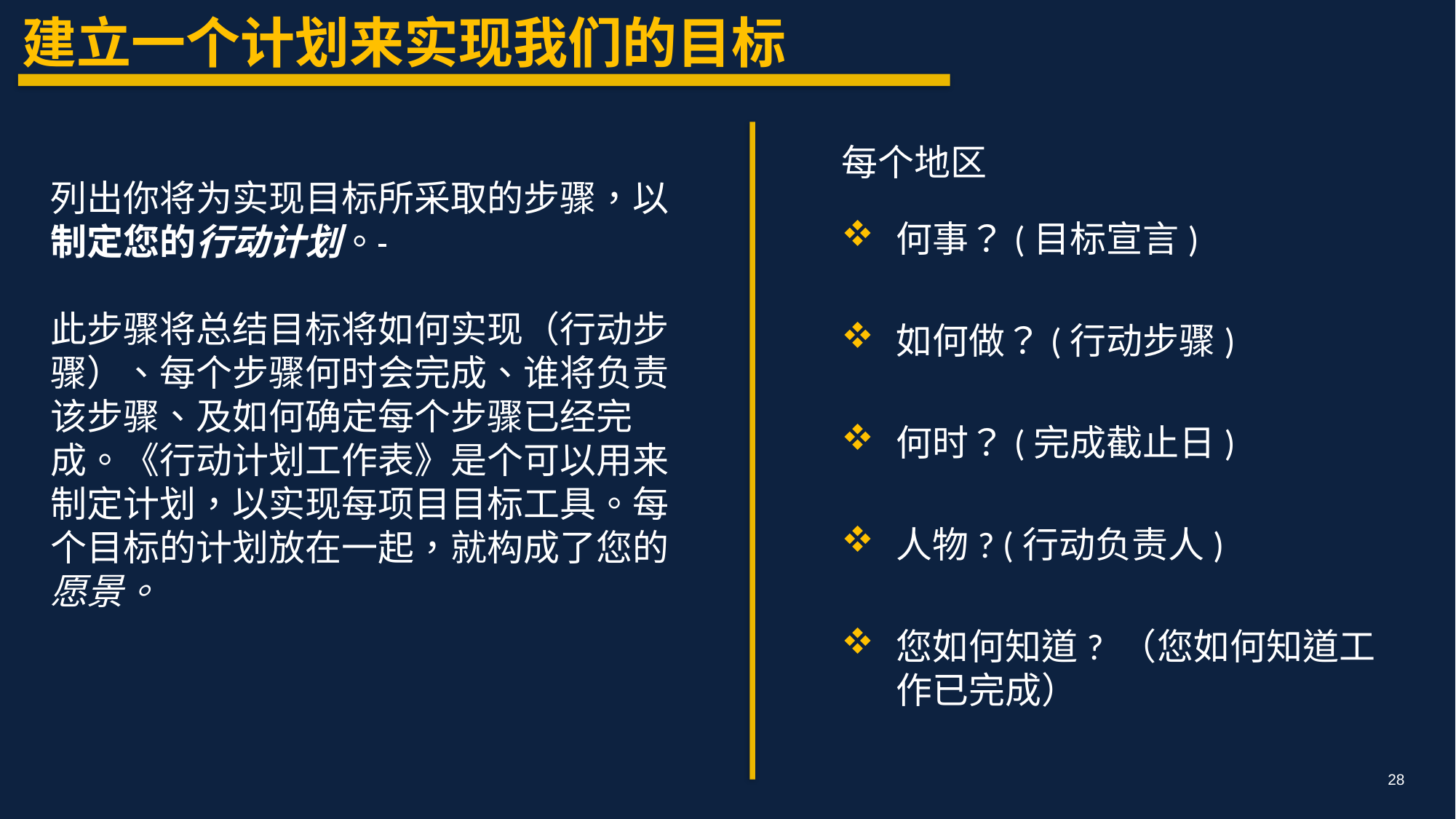

建立一个计划来实现我们的目标

每个地区

何事？(目标宣言)

如何做？(行动步骤)

何时？(完成截止日)

人物? (行动负责人)

您如何知道? （您如何知道工作已完成）

列出你将为实现目标所采取的步骤，以制定您的行动计划。

此步骤将总结目标将如何实现（行动步骤）、每个步骤何时会完成、谁将负责该步骤、及如何确定每个步骤已经完成。《行动计划工作表》是个可以用来制定计划，以实现每项目目标工具。每个目标的计划放在一起，就构成了您的 愿景。

28